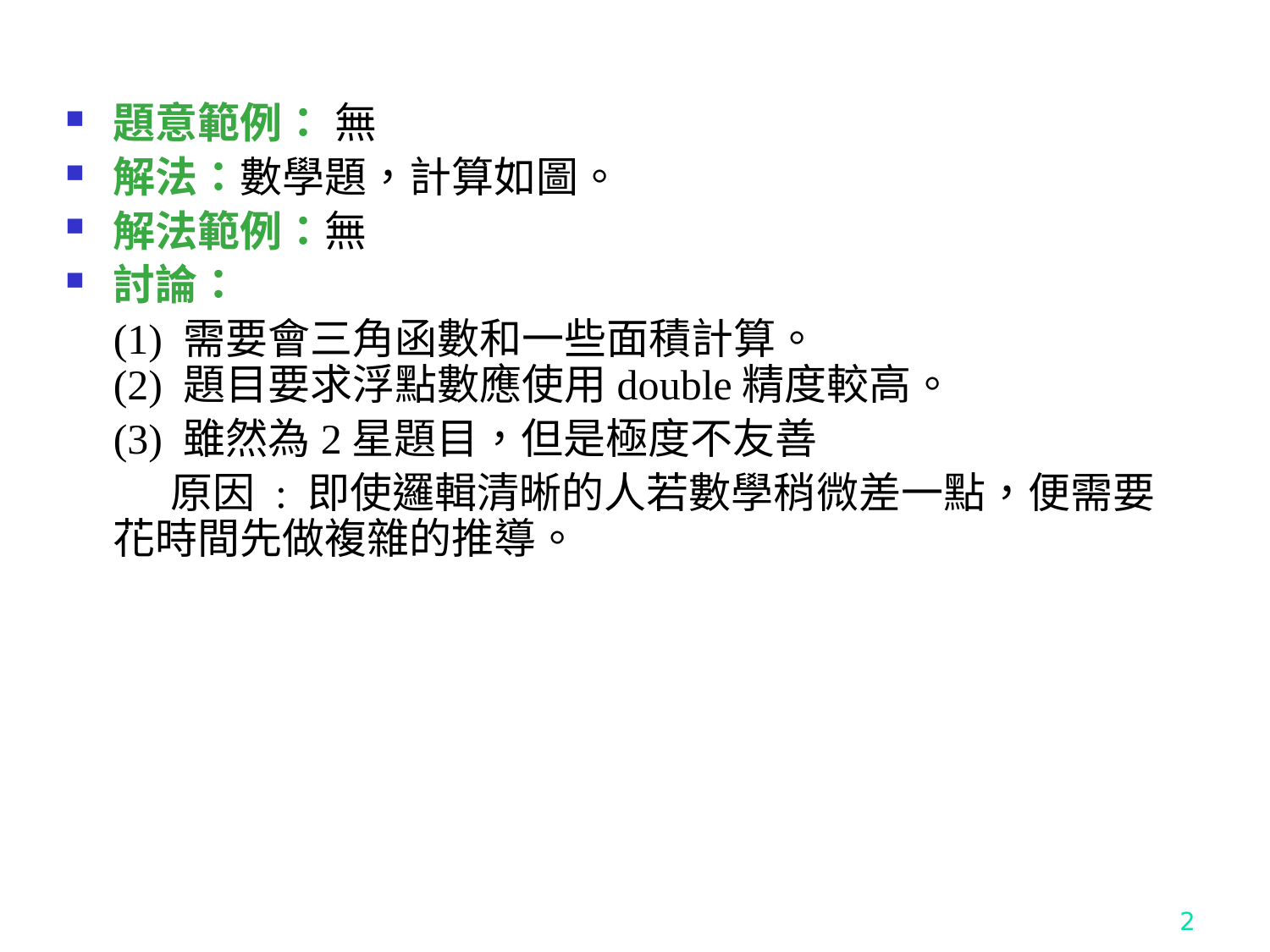

題意範例： 無
解法：數學題，計算如圖。
解法範例：無
討論：
	(1) 需要會三角函數和一些面積計算。
(2) 題目要求浮點數應使用double精度較高。
	(3) 雖然為2星題目，但是極度不友善
          原因 : 即使邏輯清晰的人若數學稍微差一點，便需要花時間先做複雜的推導。
2